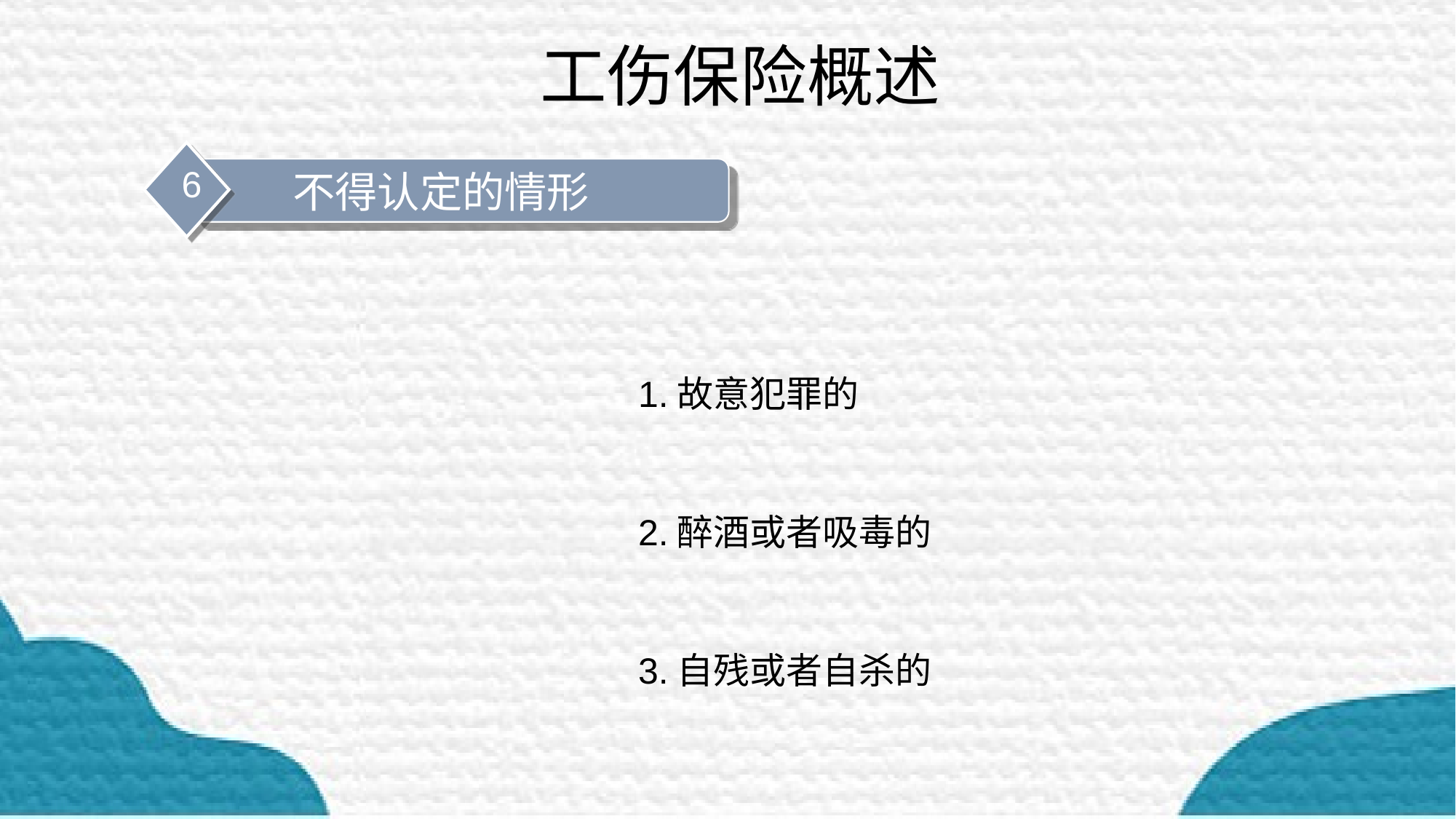

# 工伤保险概述

6

不得认定的情形
1.故意犯罪的
2.醉酒或者吸毒的
3.自残或者自杀的